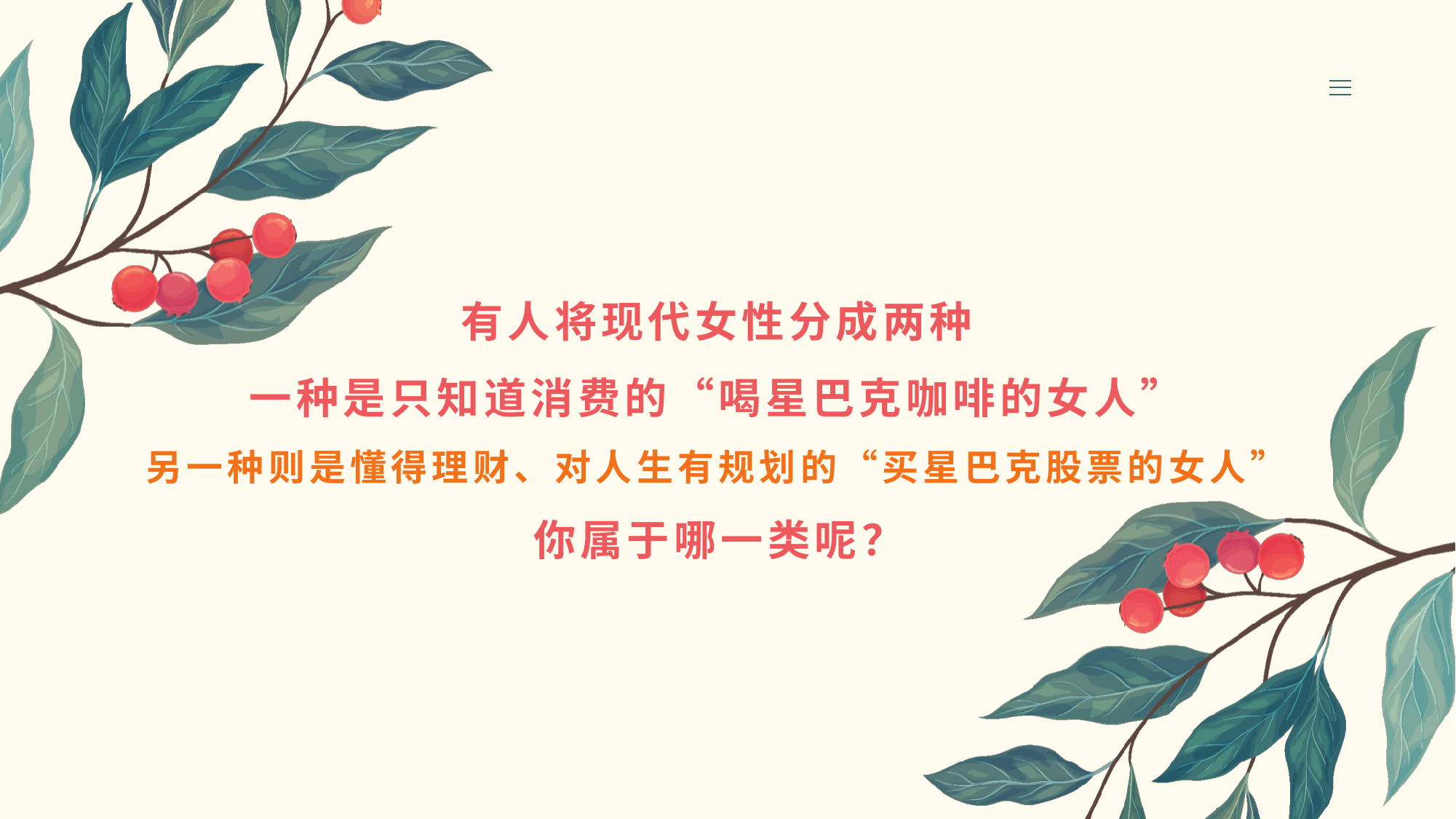

有人将现代女性分成两种
一种是只知道消费的“喝星巴克咖啡的女人”
另一种则是懂得理财、对人生有规划的“买星巴克股票的女人”
你属于哪一类呢？